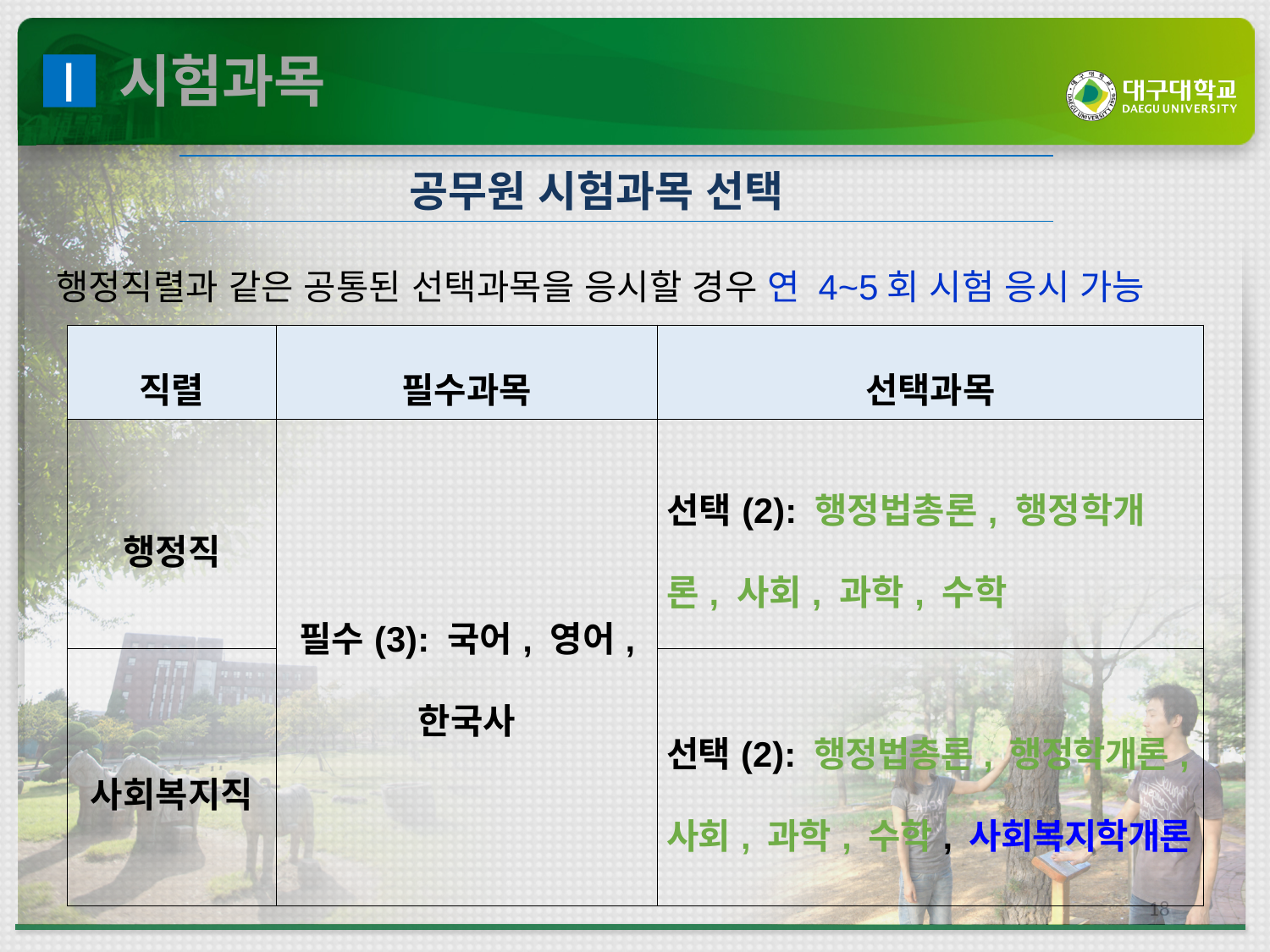

시험과목
Ⅰ

공무원 시험과목 선택
행정직렬과 같은 공통된 선택과목을 응시할 경우 연 4~5회 시험 응시 가능
| 직렬 | 필수과목 | 선택과목 |
| --- | --- | --- |
| 행정직 | 필수(3): 국어, 영어, 한국사 | 선택(2): 행정법총론, 행정학개론, 사회, 과학, 수학 |
| 사회복지직 |  | 선택(2): 행정법총론, 행정학개론, 사회, 과학, 수학, 사회복지학개론 |
18